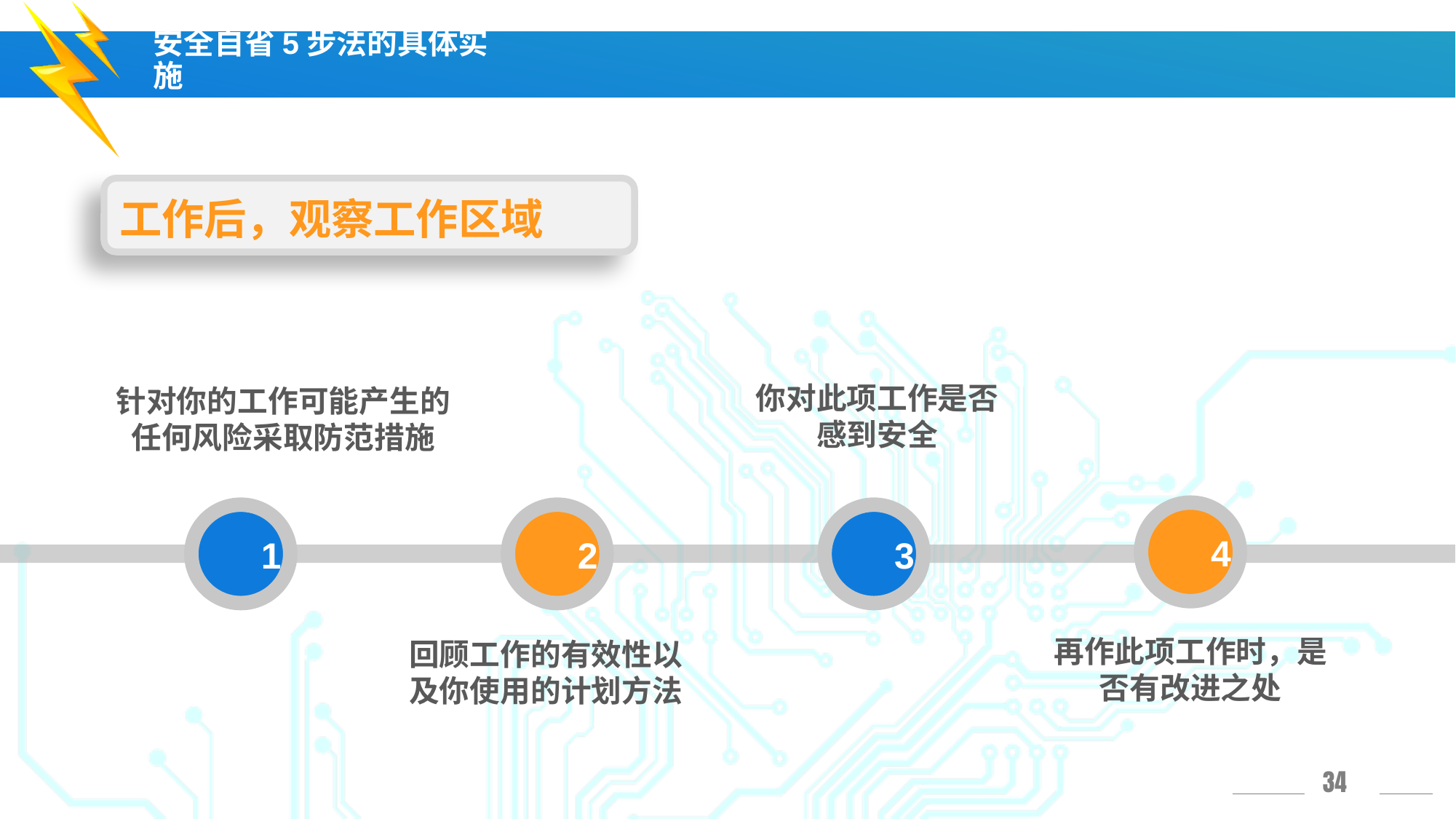

安全自省5步法的具体实施

工作后，观察工作区域
你对此项工作是否感到安全
针对你的工作可能产生的任何风险采取防范措施

4

1

2

3
再作此项工作时，是否有改进之处
回顾工作的有效性以及你使用的计划方法
34